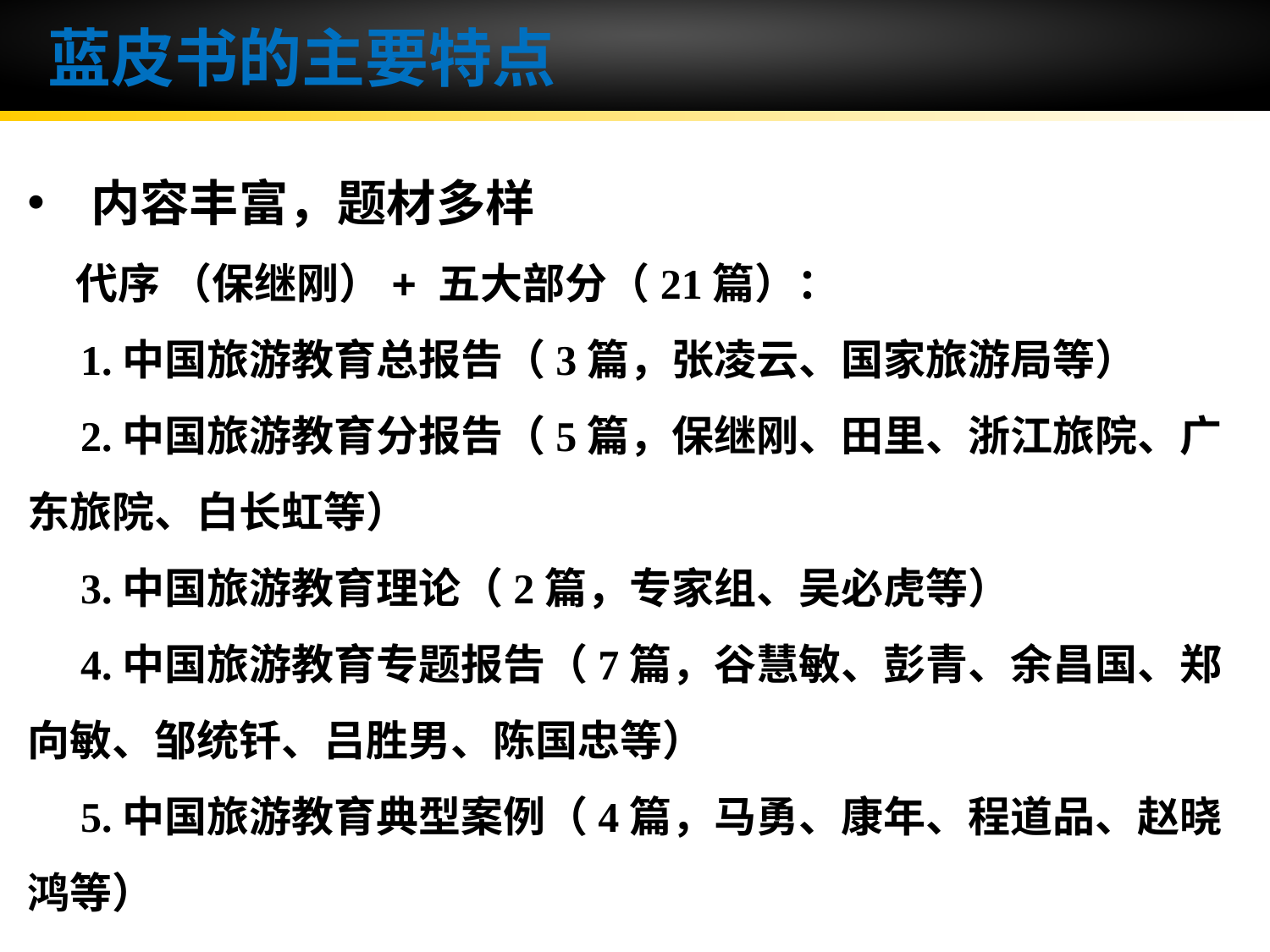

# 蓝皮书的主要特点
内容丰富，题材多样
    代序 （保继刚）+ 五大部分（21篇）：
     1.中国旅游教育总报告（3篇，张凌云、国家旅游局等）
     2.中国旅游教育分报告（5篇，保继刚、田里、浙江旅院、广东旅院、白长虹等）
     3.中国旅游教育理论（2篇，专家组、吴必虎等）
     4.中国旅游教育专题报告（7篇，谷慧敏、彭青、余昌国、郑向敏、邹统钎、吕胜男、陈国忠等）
     5.中国旅游教育典型案例（4篇，马勇、康年、程道品、赵晓鸿等）